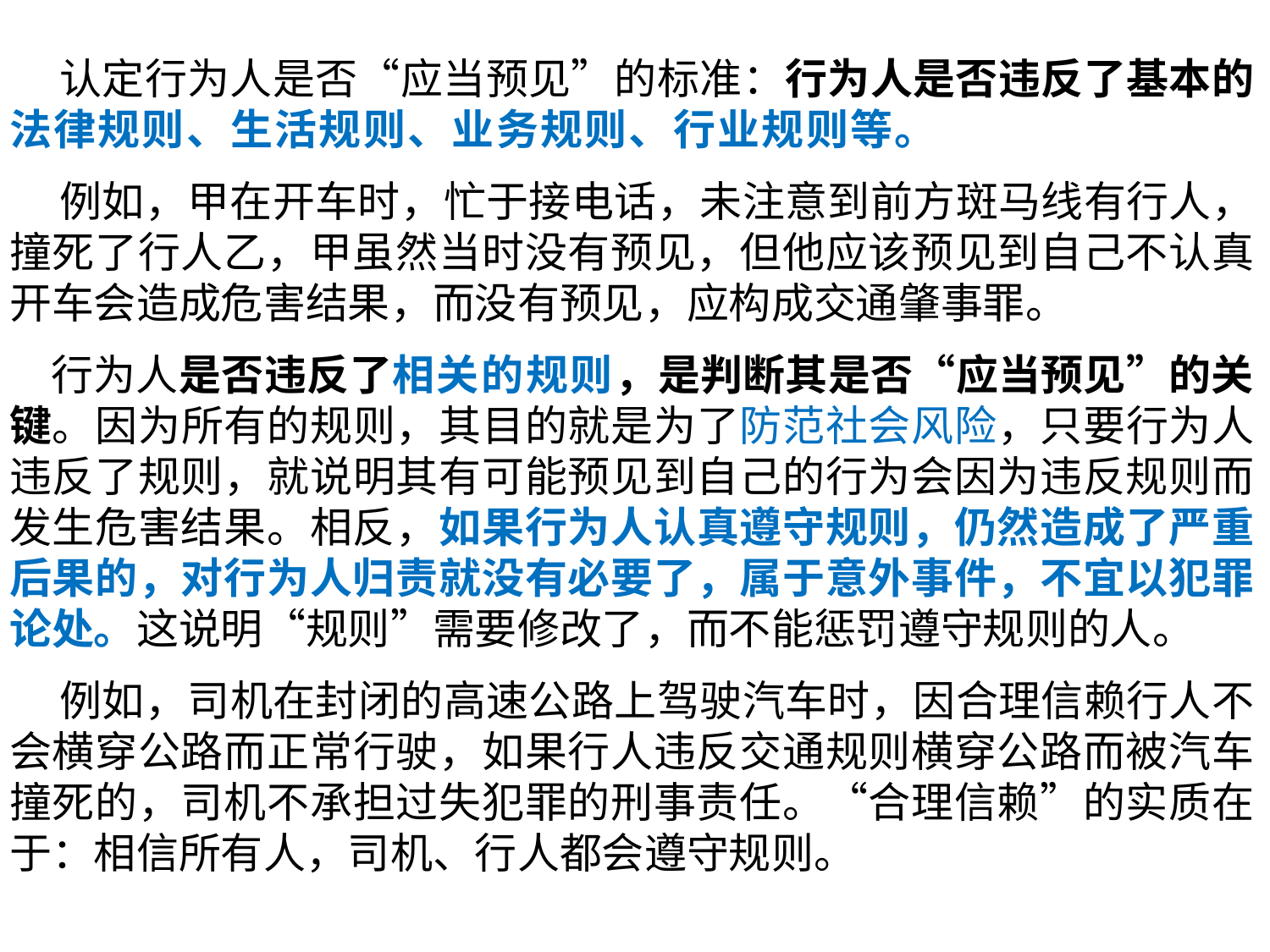

认定行为人是否“应当预见”的标准：行为人是否违反了基本的法律规则、生活规则、业务规则、行业规则等。

    例如，甲在开车时，忙于接电话，未注意到前方斑马线有行人，撞死了行人乙，甲虽然当时没有预见，但他应该预见到自己不认真开车会造成危害结果，而没有预见，应构成交通肇事罪。

    行为人是否违反了相关的规则，是判断其是否“应当预见”的关键。因为所有的规则，其目的就是为了防范社会风险，只要行为人违反了规则，就说明其有可能预见到自己的行为会因为违反规则而发生危害结果。相反，如果行为人认真遵守规则，仍然造成了严重后果的，对行为人归责就没有必要了，属于意外事件，不宜以犯罪论处。这说明“规则”需要修改了，而不能惩罚遵守规则的人。

    例如，司机在封闭的高速公路上驾驶汽车时，因合理信赖行人不会横穿公路而正常行驶，如果行人违反交通规则横穿公路而被汽车撞死的，司机不承担过失犯罪的刑事责任。“合理信赖”的实质在于：相信所有人，司机、行人都会遵守规则。